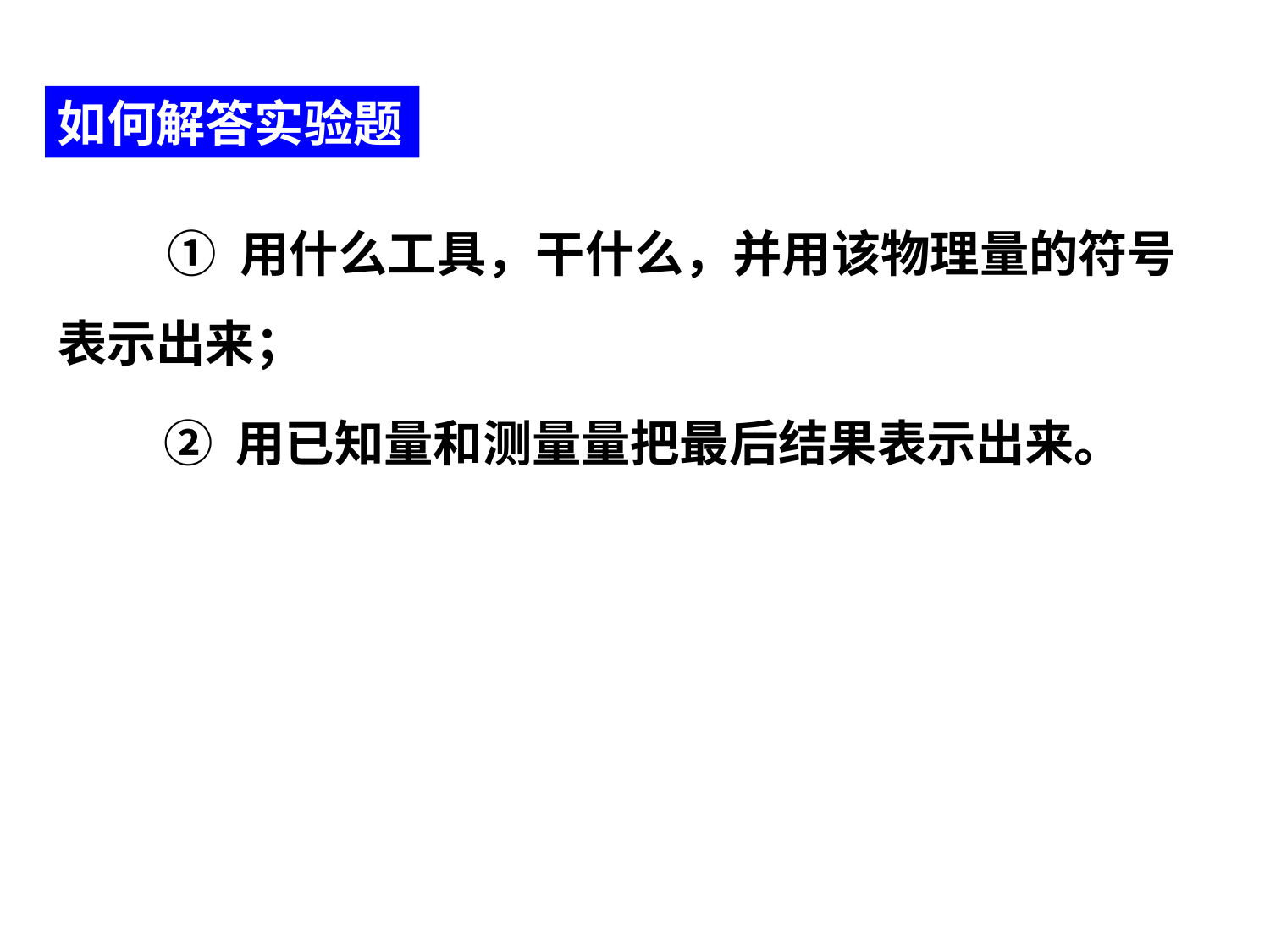

如何解答实验题
① 用什么工具，干什么，并用该物理量的符号
表示出来；
② 用已知量和测量量把最后结果表示出来。